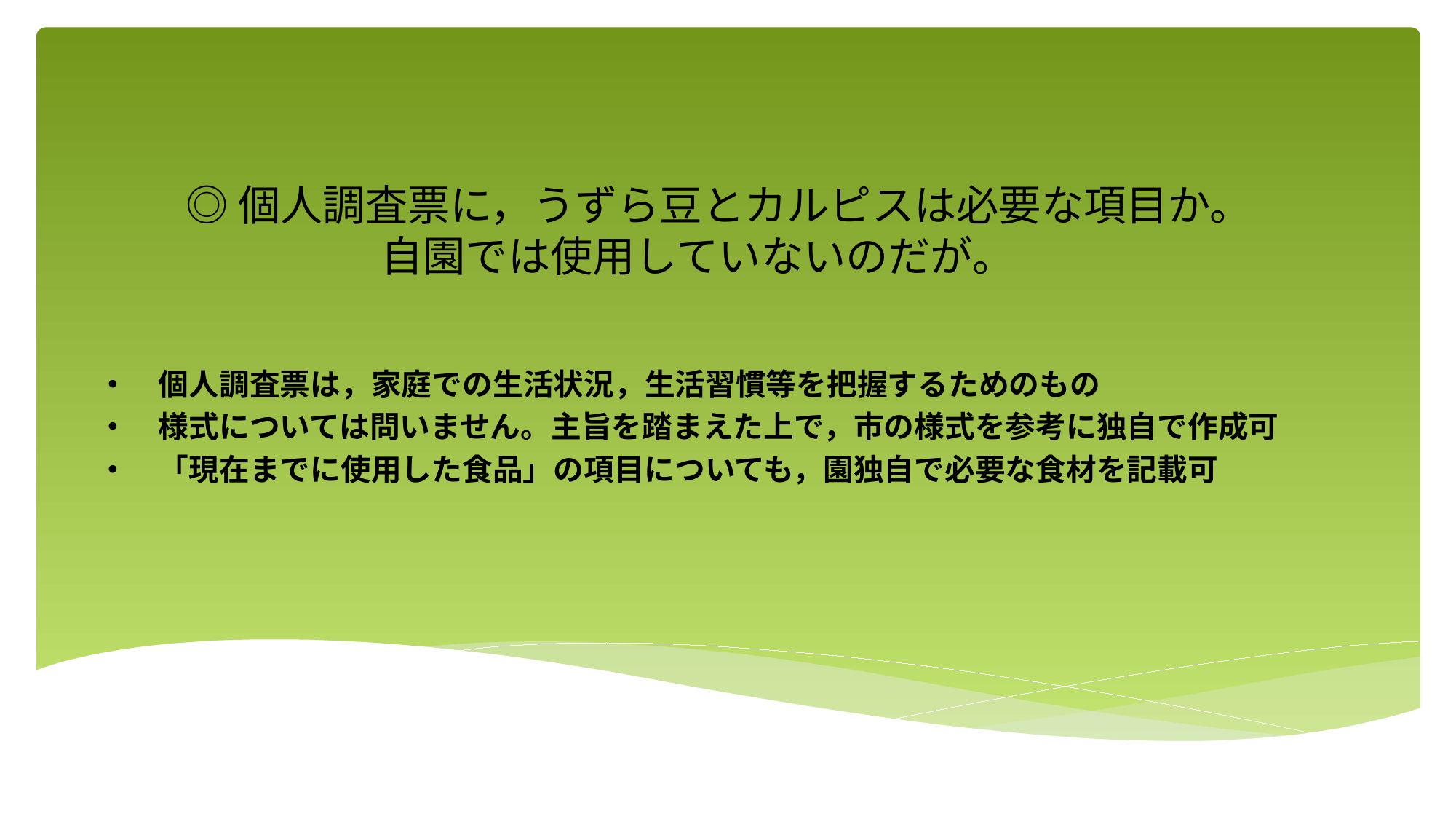

# ◎個人調査票に，うずら豆とカルピスは必要な項目か。 自園では使用していないのだが。
・　個人調査票は，家庭での生活状況，生活習慣等を把握するためのもの
・　様式については問いません。主旨を踏まえた上で，市の様式を参考に独自で作成可
・　「現在までに使用した食品」の項目についても，園独自で必要な食材を記載可